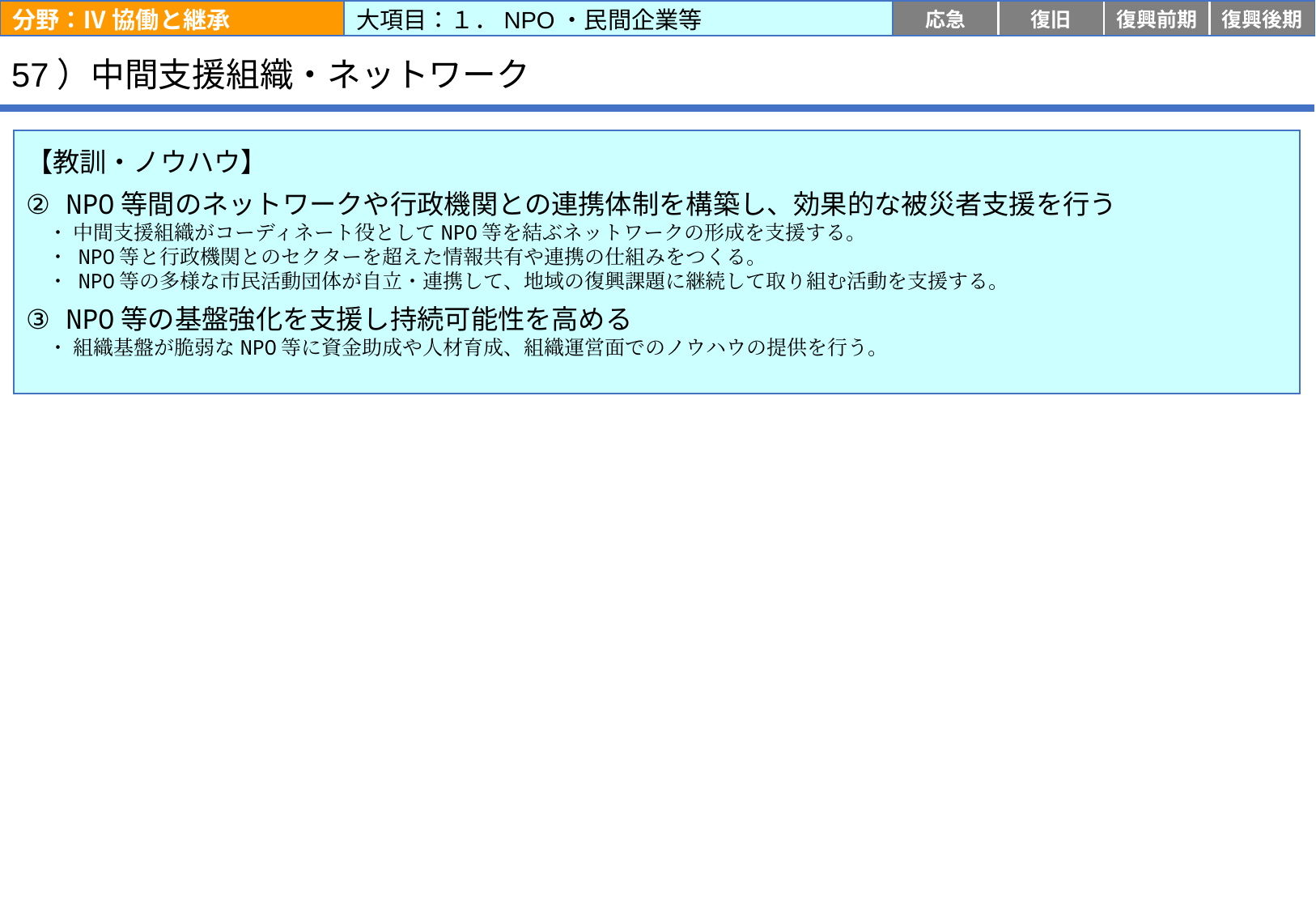

分野：Ⅳ 協働と継承
大項目：１．NPO・民間企業等
応急
復旧
復興前期
復興後期

# 57）中間支援組織・ネットワーク
【教訓・ノウハウ】
② NPO等間のネットワークや行政機関との連携体制を構築し、効果的な被災者支援を行う
　・ 中間支援組織がコーディネート役としてNPO等を結ぶネットワークの形成を支援する。
　・ NPO等と行政機関とのセクターを超えた情報共有や連携の仕組みをつくる。
　・ NPO等の多様な市民活動団体が自立・連携して、地域の復興課題に継続して取り組む活動を支援する。
③ NPO等の基盤強化を支援し持続可能性を高める
　・ 組織基盤が脆弱なNPO等に資金助成や人材育成、組織運営面でのノウハウの提供を行う。